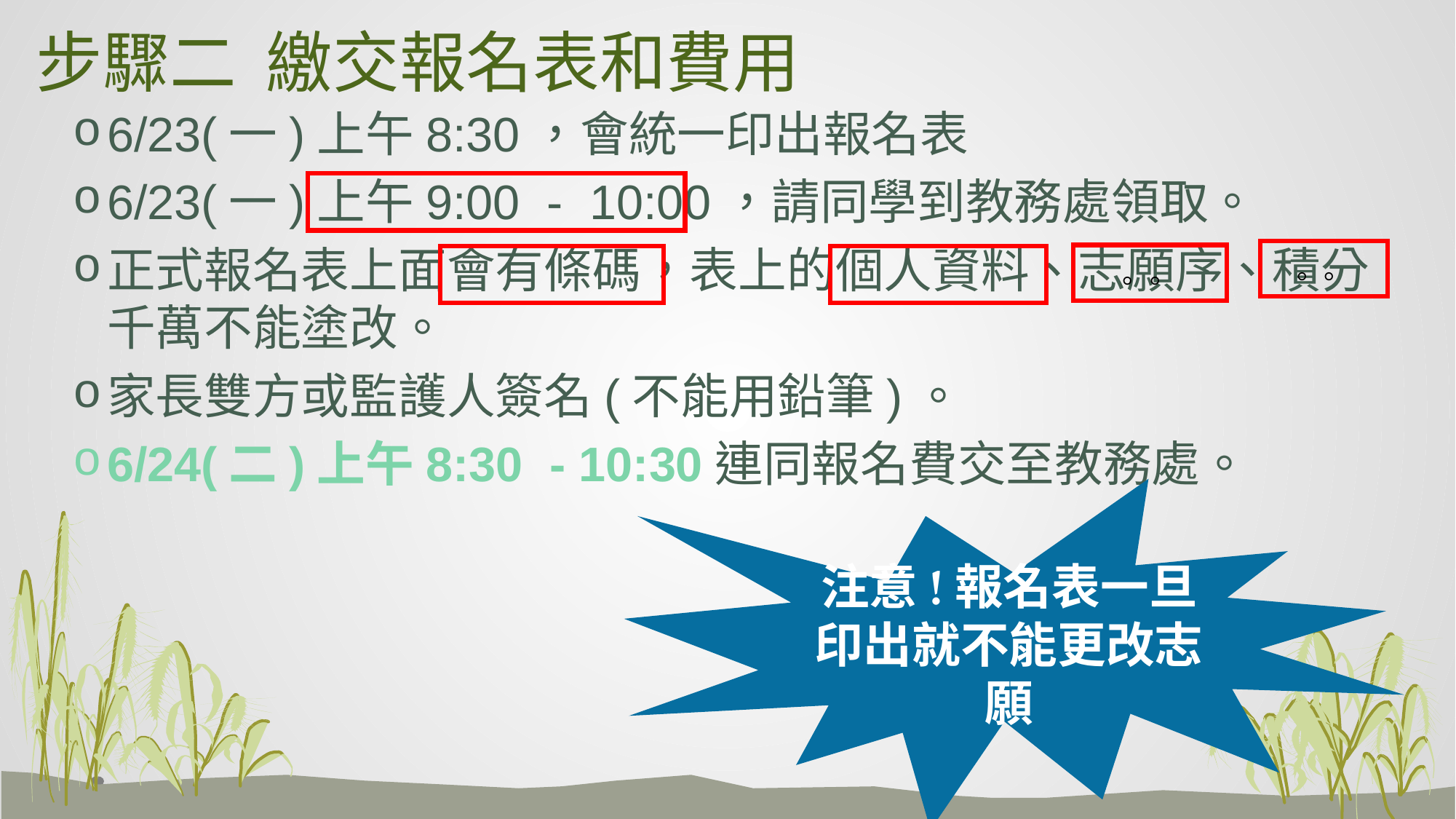

# 步驟二  繳交報名表和費用
6/23(一)上午8:30，會統一印出報名表
6/23(一)上午9:00  -  10:00，請同學到教務處領取。
正式報名表上面會有條碼，表上的個人資料、志願序、積分千萬不能塗改。
家長雙方或監護人簽名(不能用鉛筆)。
6/24(二)上午8:30  - 10:30連同報名費交至教務處。

。。
。。

注意!報名表一旦印出就不能更改志願